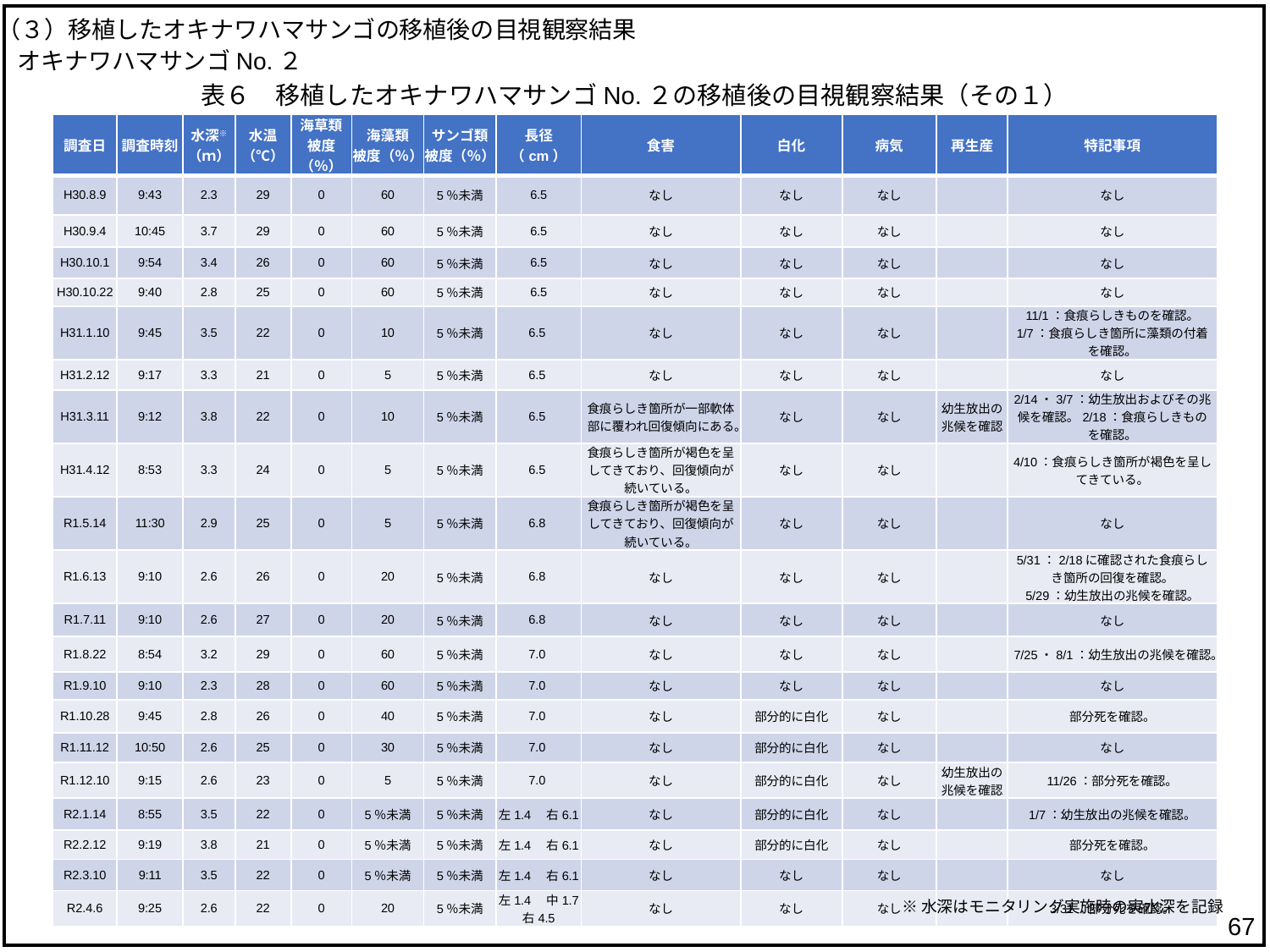

（３）移植したオキナワハマサンゴの移植後の目視観察結果
オキナワハマサンゴNo.２
表６　移植したオキナワハマサンゴNo.２の移植後の目視観察結果（その１）
| 調査日 | 調査時刻 | 水深※ （ｍ） | 水温 （℃） | 海草類 被度（％） | 海藻類 被度（％） | サンゴ類 被度（％） | 長径 （cm） | 食害 | 白化 | 病気 | 再生産 | 特記事項 |
| --- | --- | --- | --- | --- | --- | --- | --- | --- | --- | --- | --- | --- |
| H30.8.9 | 9:43 | 2.3 | 29 | 0 | 60 | 5％未満 | 6.5 | なし | なし | なし |  | なし |
| H30.9.4 | 10:45 | 3.7 | 29 | 0 | 60 | 5％未満 | 6.5 | なし | なし | なし |  | なし |
| H30.10.1 | 9:54 | 3.4 | 26 | 0 | 60 | 5％未満 | 6.5 | なし | なし | なし |  | なし |
| H30.10.22 | 9:40 | 2.8 | 25 | 0 | 60 | 5％未満 | 6.5 | なし | なし | なし |  | なし |
| H31.1.10 | 9:45 | 3.5 | 22 | 0 | 10 | 5％未満 | 6.5 | なし | なし | なし |  | 11/1：食痕らしきものを確認。 1/7：食痕らしき箇所に藻類の付着を確認。 |
| H31.2.12 | 9:17 | 3.3 | 21 | 0 | 5 | 5％未満 | 6.5 | なし | なし | なし |  | なし |
| H31.3.11 | 9:12 | 3.8 | 22 | 0 | 10 | 5％未満 | 6.5 | 食痕らしき箇所が一部軟体部に覆われ回復傾向にある。 | なし | なし | 幼生放出の兆候を確認 | 2/14・3/7：幼生放出およびその兆候を確認。2/18：食痕らしきものを確認。 |
| H31.4.12 | 8:53 | 3.3 | 24 | 0 | 5 | 5％未満 | 6.5 | 食痕らしき箇所が褐色を呈してきており、回復傾向が続いている。 | なし | なし |  | 4/10：食痕らしき箇所が褐色を呈してきている。 |
| R1.5.14 | 11:30 | 2.9 | 25 | 0 | 5 | 5％未満 | 6.8 | 食痕らしき箇所が褐色を呈してきており、回復傾向が続いている。 | なし | なし |  | なし |
| R1.6.13 | 9:10 | 2.6 | 26 | 0 | 20 | 5％未満 | 6.8 | なし | なし | なし |  | 5/31：2/18に確認された食痕らしき箇所の回復を確認。 5/29：幼生放出の兆候を確認。 |
| R1.7.11 | 9:10 | 2.6 | 27 | 0 | 20 | 5％未満 | 6.8 | なし | なし | なし |  | なし |
| R1.8.22 | 8:54 | 3.2 | 29 | 0 | 60 | 5％未満 | 7.0 | なし | なし | なし |  | 7/25・8/1：幼生放出の兆候を確認。 |
| R1.9.10 | 9:10 | 2.3 | 28 | 0 | 60 | 5％未満 | 7.0 | なし | なし | なし |  | なし |
| R1.10.28 | 9:45 | 2.8 | 26 | 0 | 40 | 5％未満 | 7.0 | なし | 部分的に白化 | なし |  | 部分死を確認。 |
| R1.11.12 | 10:50 | 2.6 | 25 | 0 | 30 | 5％未満 | 7.0 | なし | 部分的に白化 | なし |  | なし |
| R1.12.10 | 9:15 | 2.6 | 23 | 0 | 5 | 5％未満 | 7.0 | なし | 部分的に白化 | なし | 幼生放出の兆候を確認 | 11/26：部分死を確認。 |
| R2.1.14 | 8:55 | 3.5 | 22 | 0 | 5％未満 | 5％未満 | 左1.4　右6.1 | なし | 部分的に白化 | なし |  | 1/7：幼生放出の兆候を確認。 |
| R2.2.12 | 9:19 | 3.8 | 21 | 0 | 5％未満 | 5％未満 | 左1.4　右6.1 | なし | 部分的に白化 | なし |  | 部分死を確認。 |
| R2.3.10 | 9:11 | 3.5 | 22 | 0 | 5％未満 | 5％未満 | 左1.4　右6.1 | なし | なし | なし |  | なし |
| R2.4.6 | 9:25 | 2.6 | 22 | 0 | 20 | 5％未満 | 左1.4　中1.7 右4.5 | なし | なし | なし |  | 3/31：部分死を確認。 |
※水深はモニタリング実施時の実水深を記録
67